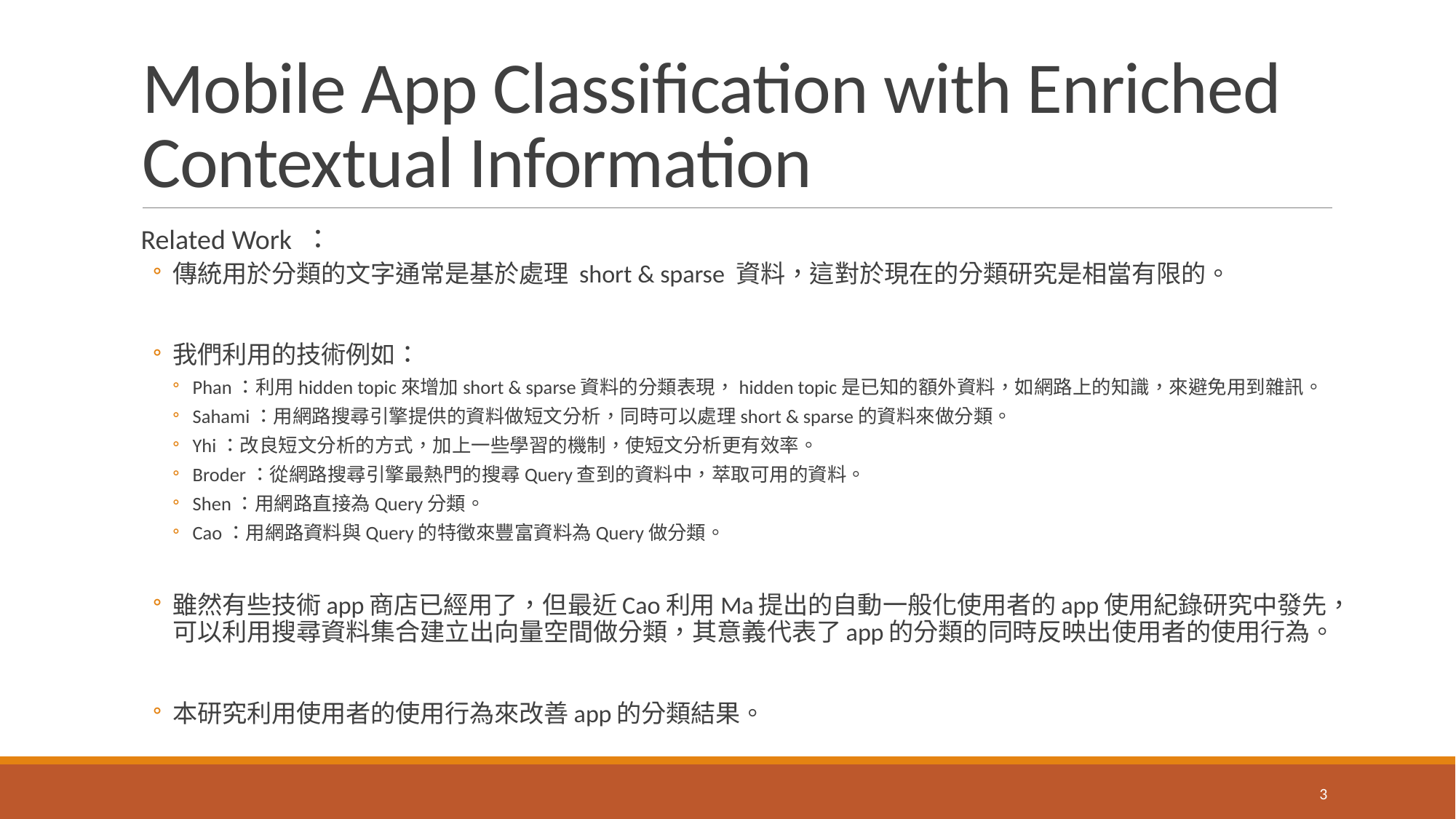

# Mobile App Classification with Enriched Contextual Information
Related Work ：
傳統用於分類的文字通常是基於處理 short & sparse 資料，這對於現在的分類研究是相當有限的。

我們利用的技術例如：
Phan：利用hidden topic來增加short & sparse資料的分類表現，hidden topic是已知的額外資料，如網路上的知識，來避免用到雜訊。
Sahami：用網路搜尋引擎提供的資料做短文分析，同時可以處理short & sparse的資料來做分類。
Yhi：改良短文分析的方式，加上一些學習的機制，使短文分析更有效率。
Broder：從網路搜尋引擎最熱門的搜尋Query查到的資料中，萃取可用的資料。
Shen：用網路直接為Query分類。
Cao：用網路資料與Query的特徵來豐富資料為Query做分類。

雖然有些技術app商店已經用了，但最近Cao利用Ma提出的自動一般化使用者的app使用紀錄研究中發先，可以利用搜尋資料集合建立出向量空間做分類，其意義代表了app的分類的同時反映出使用者的使用行為。

本研究利用使用者的使用行為來改善app的分類結果。
3